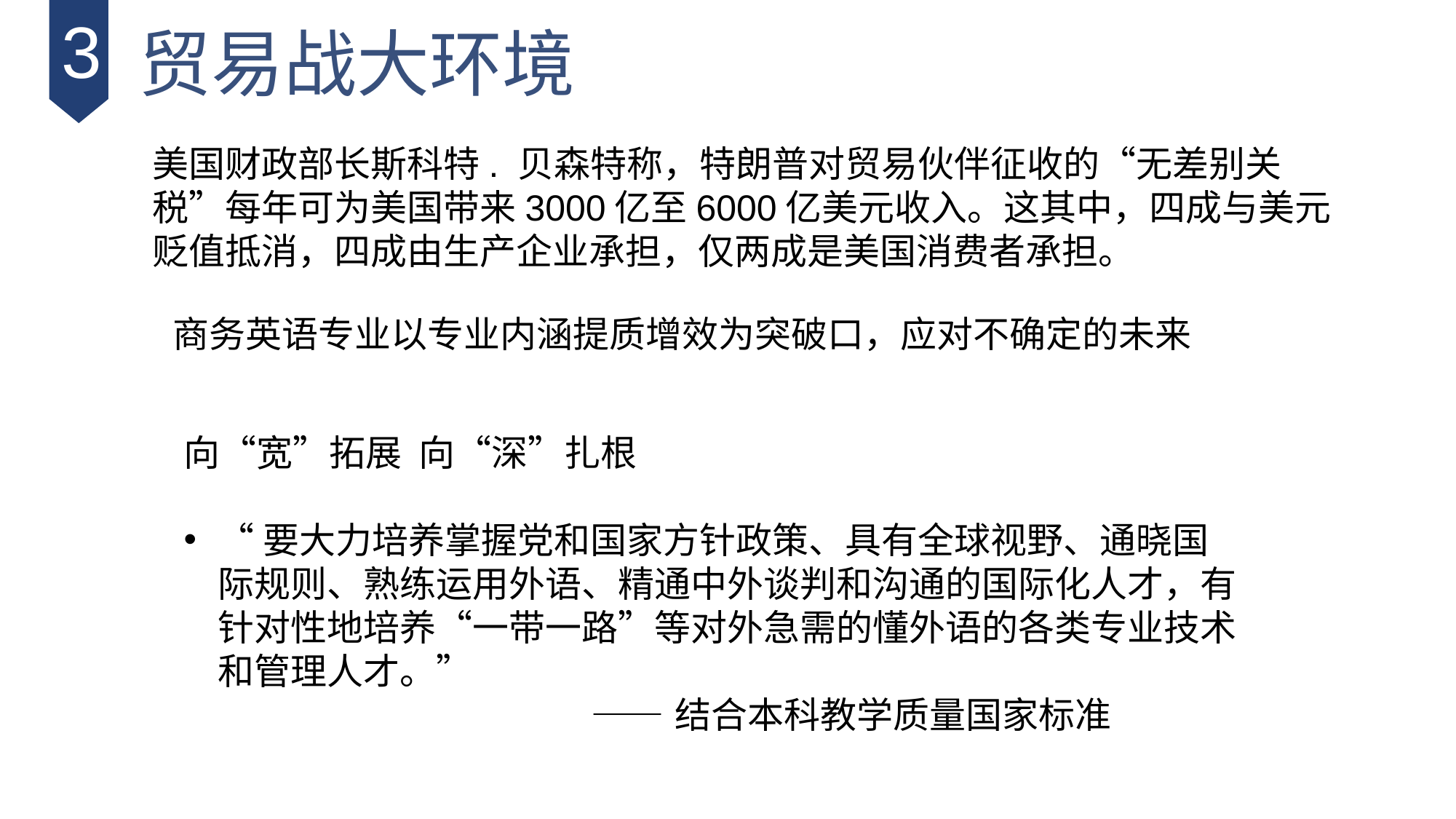

2
3
贸易战大环境

美国财政部长斯科特. 贝森特称，特朗普对贸易伙伴征收的“无差别关税”每年可为美国带来3000亿至6000亿美元收入。这其中，四成与美元贬值抵消，四成由生产企业承担，仅两成是美国消费者承担。
商务英语专业以专业内涵提质增效为突破口，应对不确定的未来
向“宽”拓展  向“深”扎根

“要大力培养掌握党和国家方针政策、具有全球视野、通晓国际规则、熟练运用外语、精通中外谈判和沟通的国际化人才，有针对性地培养“一带一路”等对外急需的懂外语的各类专业技术和管理人才。”
                                                  ——结合本科教学质量国家标准